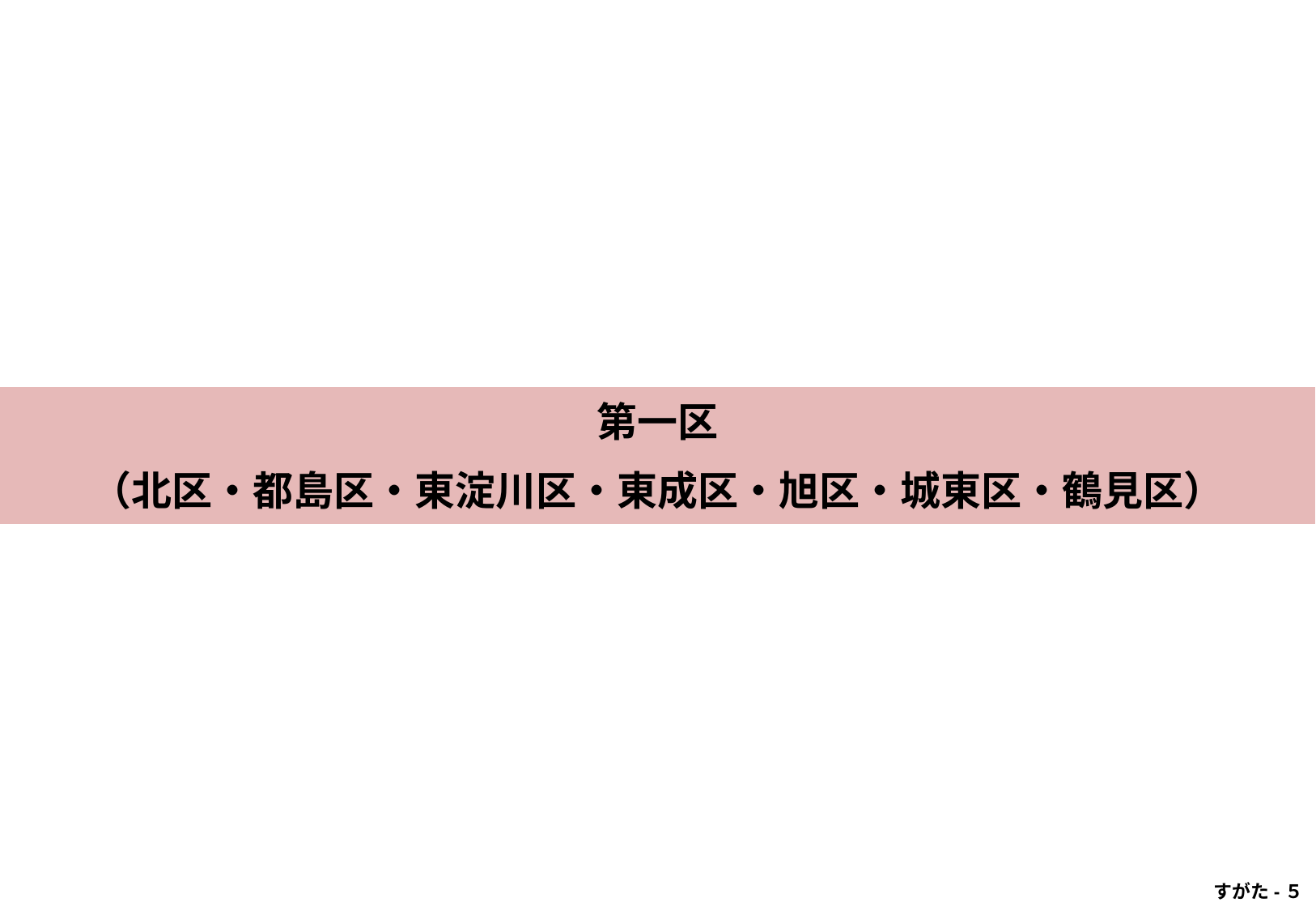

第一区
（北区・都島区・東淀川区・東成区・旭区・城東区・鶴見区）
 すがた-５